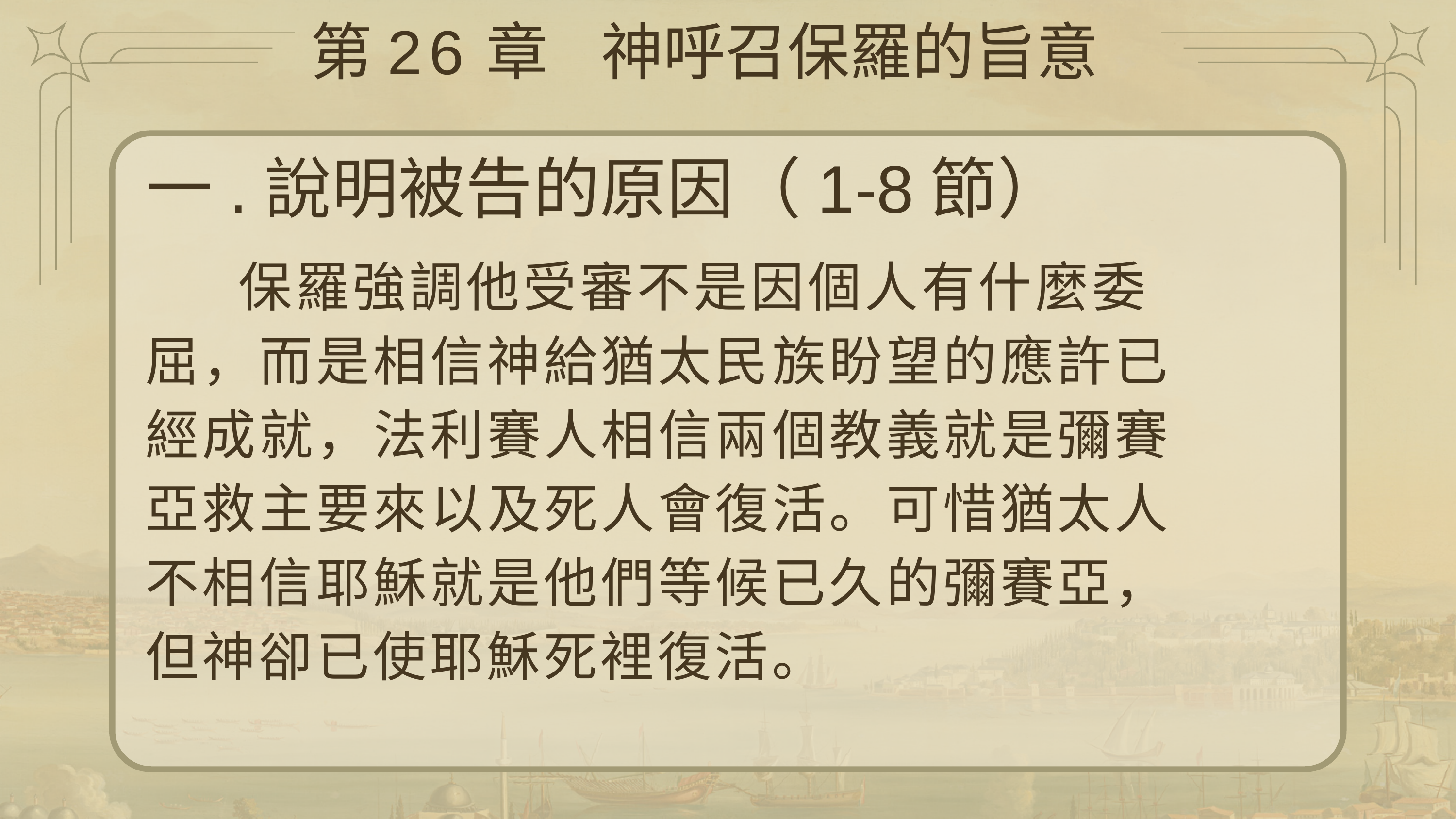

# 第26章	神呼召保羅的旨意

一.說明被告的原因（1-8節）
保羅強調他受審不是因個人有什麼委 屈，而是相信神給猶太民族盼望的應許已經成就，法利賽人相信兩個教義就是彌賽亞救主要來以及死人會復活。可惜猶太人不相信耶穌就是他們等候已久的彌賽亞，但神卻已使耶穌死裡復活。